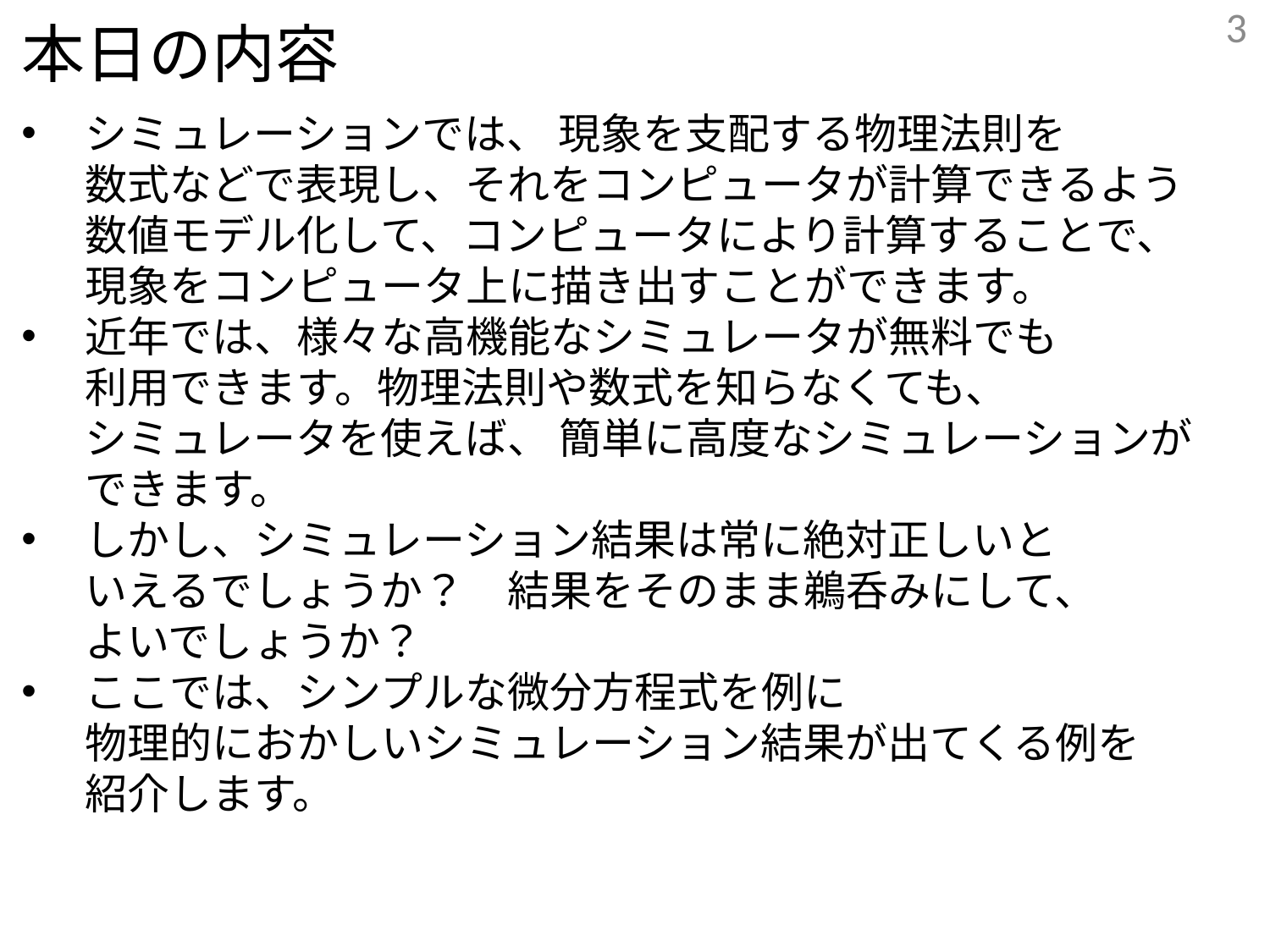

3
本日の内容
シミュレーションでは、 現象を支配する物理法則を
数式などで表現し、それをコンピュータが計算できるよう
数値モデル化して、コンピュータにより計算することで、
現象をコンピュータ上に描き出すことができます。
近年では、様々な高機能なシミュレータが無料でも
利用できます。物理法則や数式を知らなくても、
シミュレータを使えば、 簡単に高度なシミュレーションが
できます。
しかし、シミュレーション結果は常に絶対正しいと
いえるでしょうか？　結果をそのまま鵜呑みにして、
よいでしょうか？
ここでは、シンプルな微分方程式を例に
物理的におかしいシミュレーション結果が出てくる例を
紹介します。